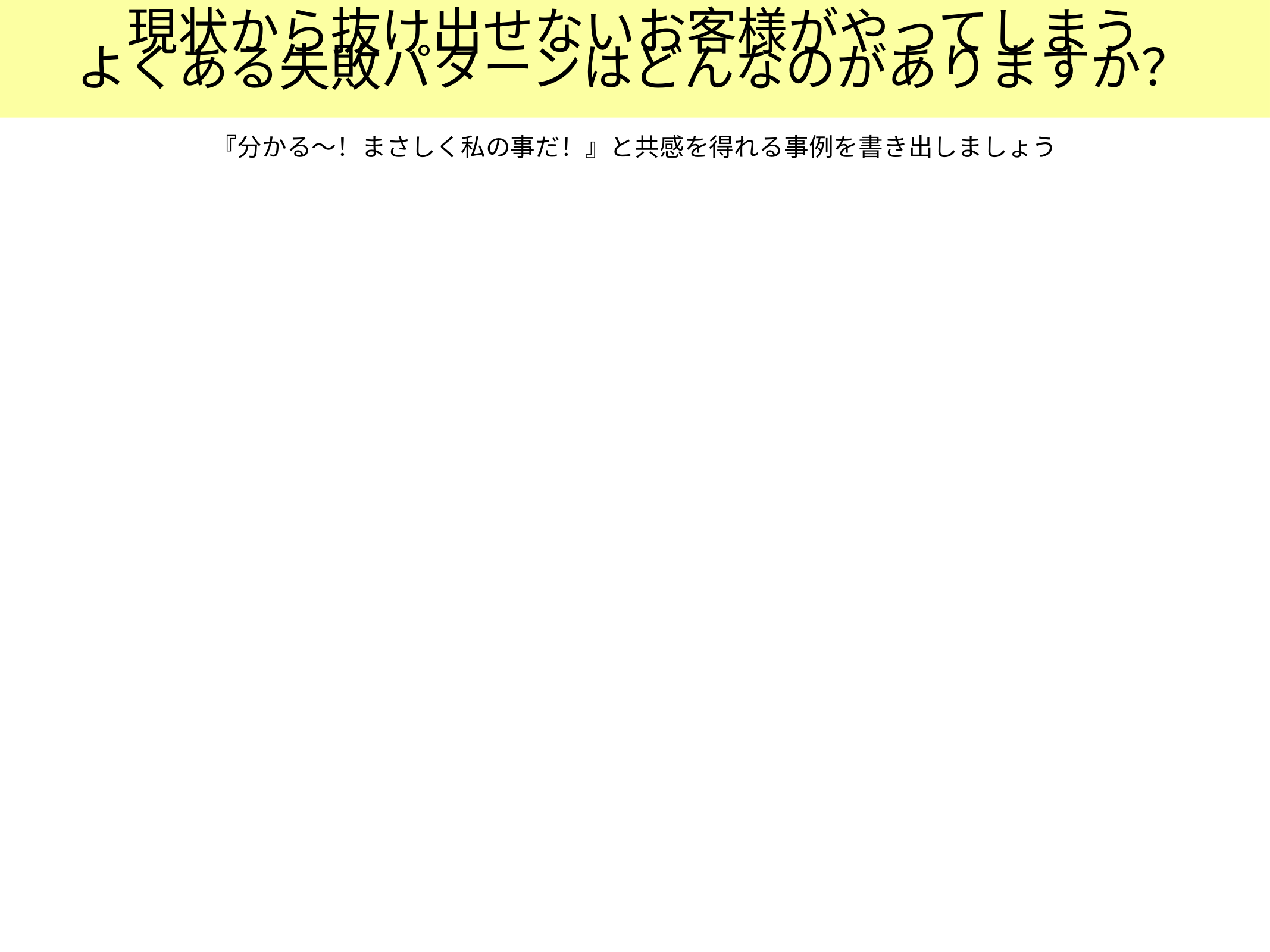

現状から抜け出せないお客様がやってしまう
よくある失敗パターンはどんなのがありますか？

『分かる〜！まさしく私の事だ！』と共感を得れる事例を書き出しましょう